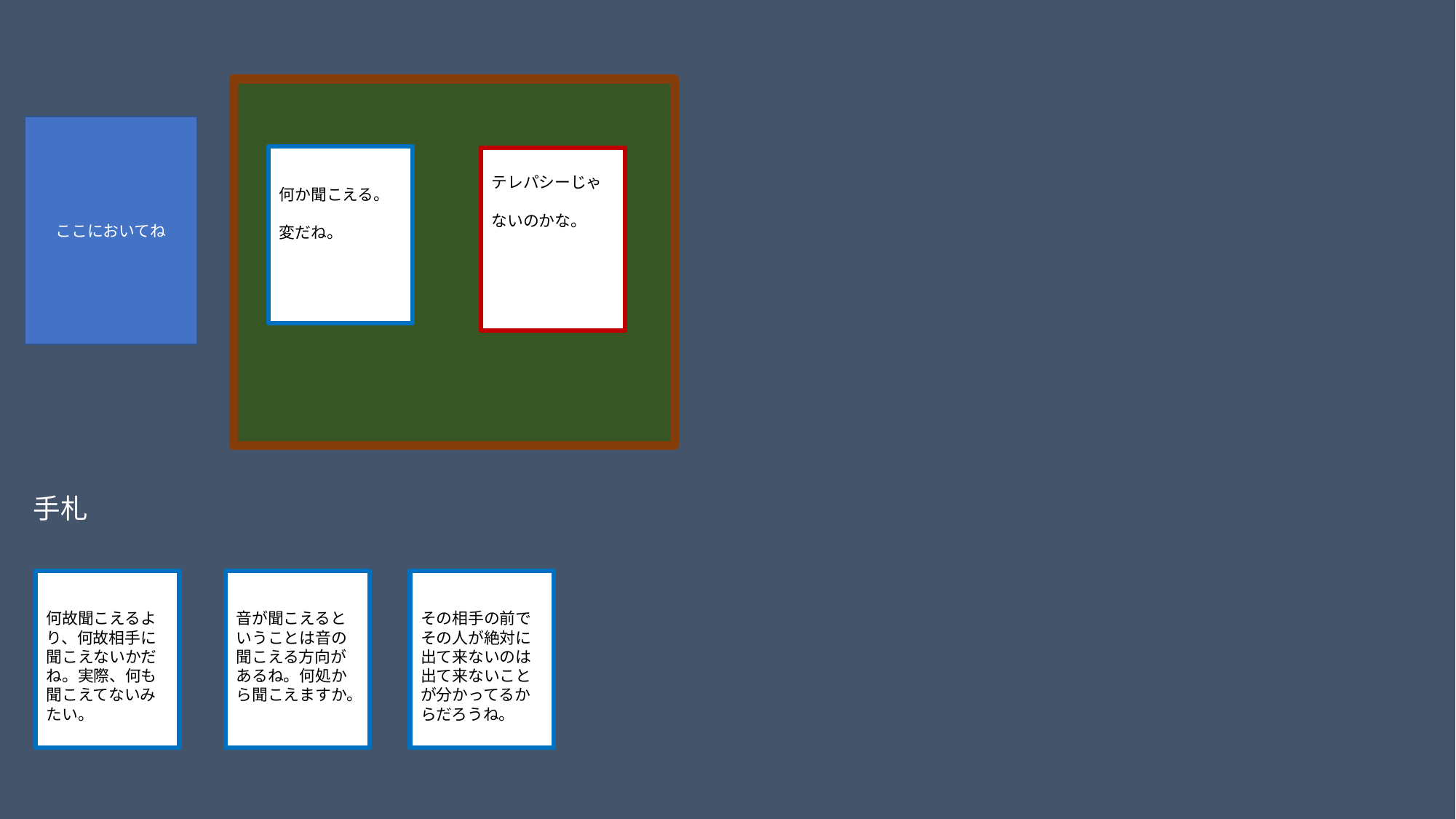

ここにおいてね

何か聞こえる。

変だね。

テレパシーじゃ

ないのかな。

手札

何故聞こえるより、何故相手に聞こえないかだね。実際、何も聞こえてないみたい。

音が聞こえるということは音の聞こえる方向があるね。何処から聞こえますか。

その相手の前でその人が絶対に出て来ないのは出て来ないことが分かってるからだろうね。